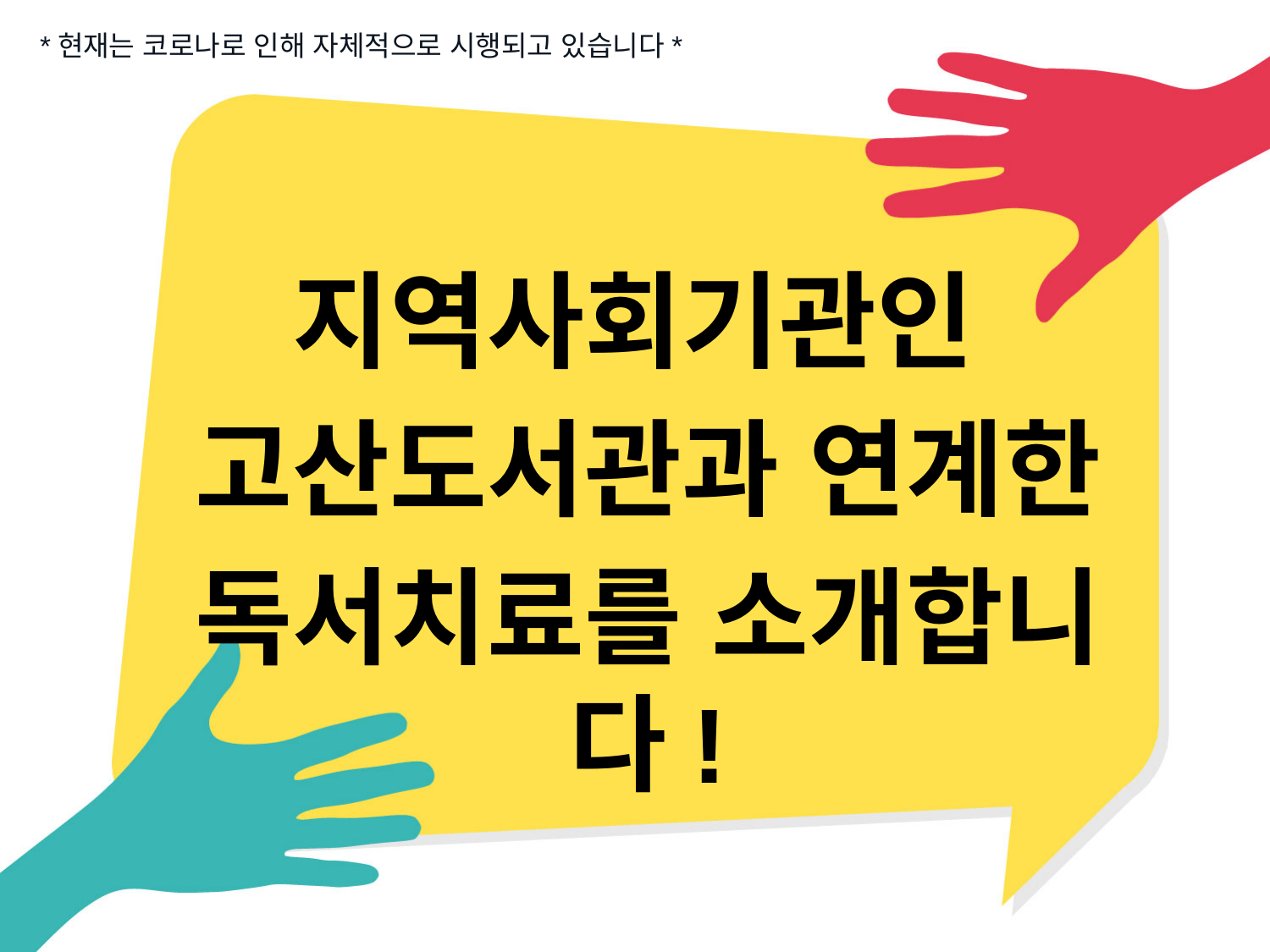

*현재는 코로나로 인해 자체적으로 시행되고 있습니다*
지역사회기관인
고산도서관과 연계한
독서치료를 소개합니다!